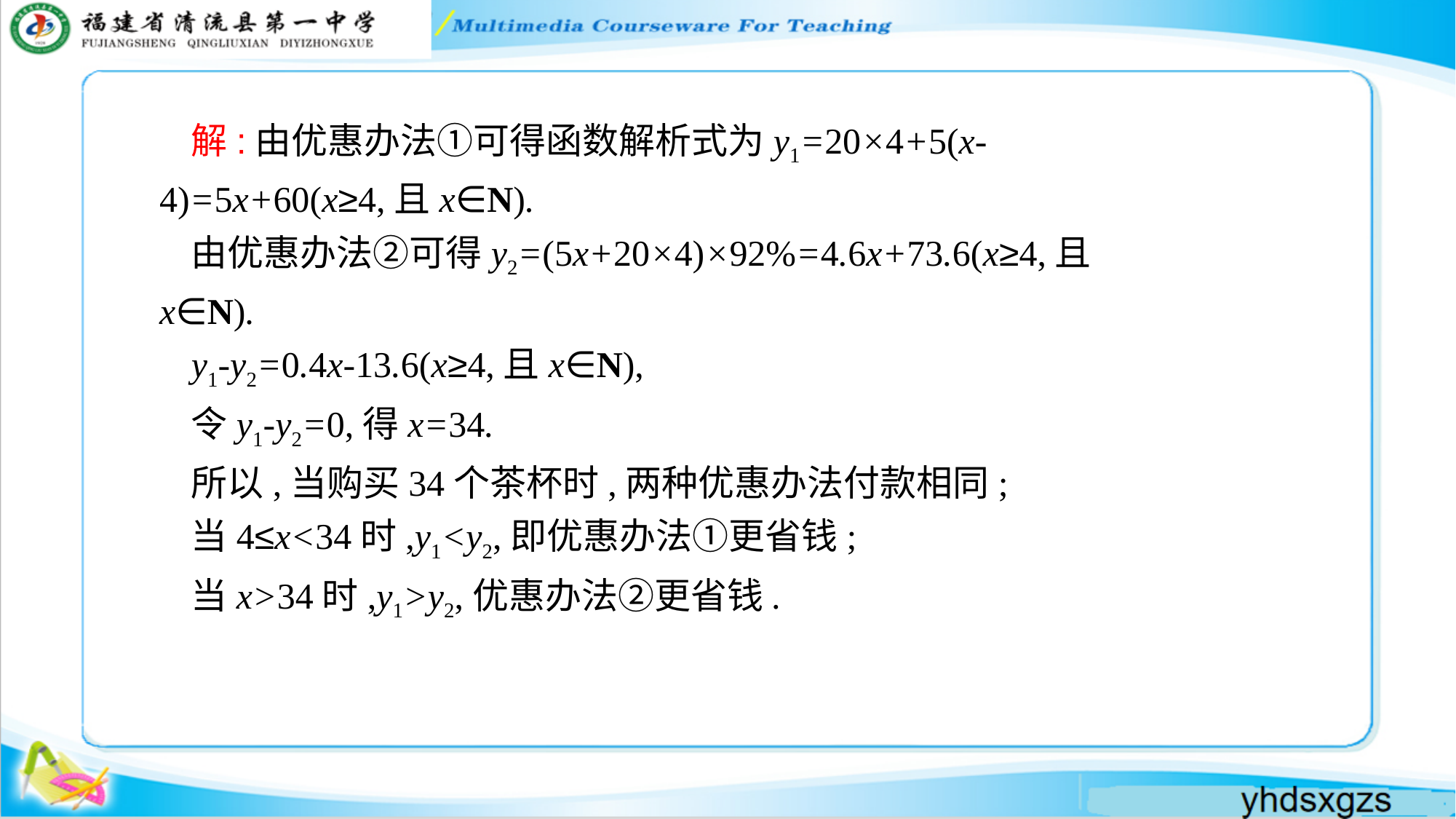

解:由优惠办法①可得函数解析式为y1=20×4+5(x-4)=5x+60(x≥4,且x∈N).
由优惠办法②可得y2=(5x+20×4)×92%=4.6x+73.6(x≥4,且x∈N).
y1-y2=0.4x-13.6(x≥4,且x∈N),
令y1-y2=0,得x=34.
所以,当购买34个茶杯时,两种优惠办法付款相同;
当4≤x<34时,y1<y2,即优惠办法①更省钱;
当x>34时,y1>y2,优惠办法②更省钱.